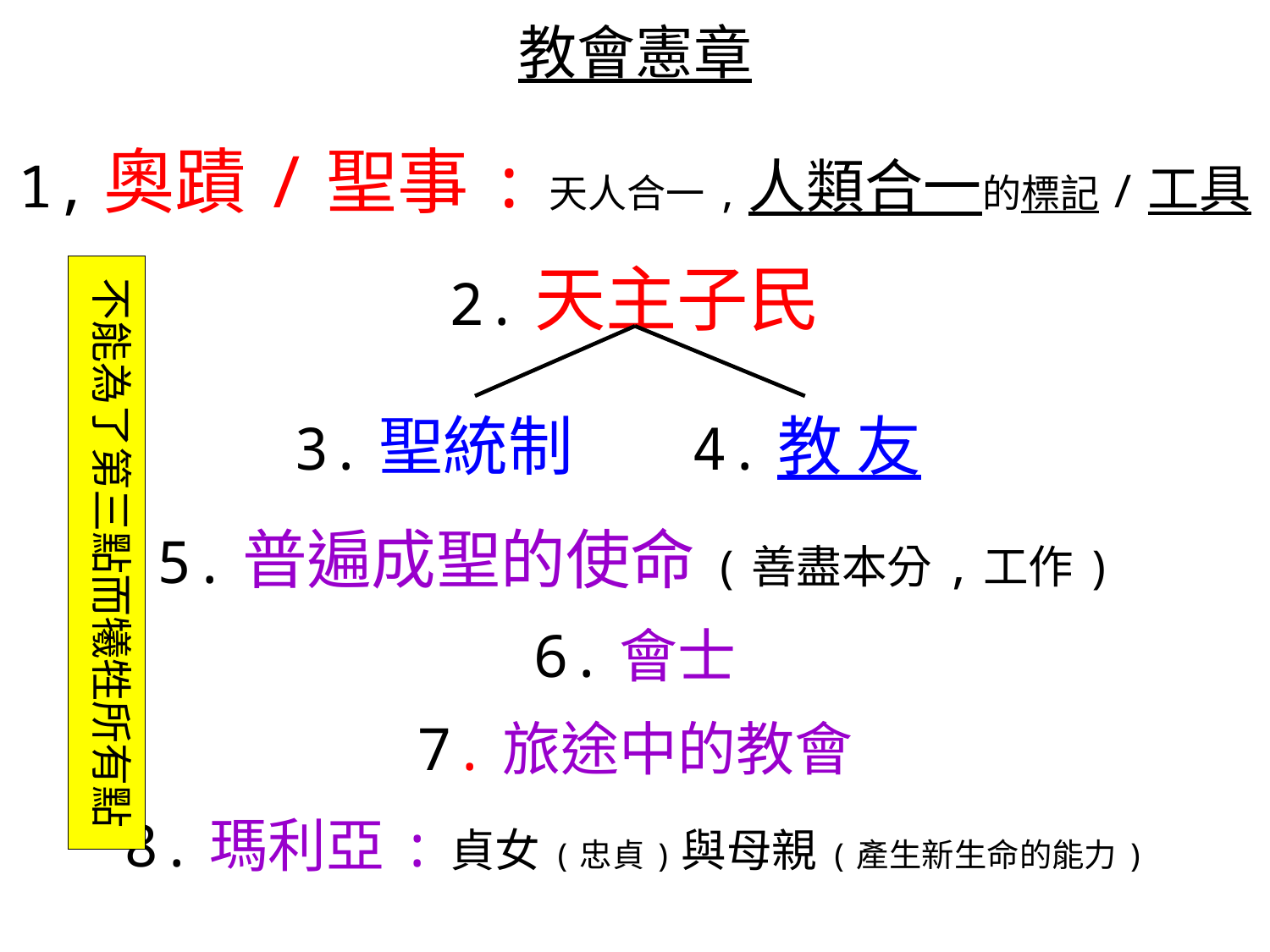

教會憲章
1,奧蹟/聖事:天人合一,人類合一的標記/工具
2.天主子民
        3.聖統制       4.教 友
5.普遍成聖的使命(善盡本分,工作)
6.會士
7.旅途中的教會
8.瑪利亞:貞女(忠貞)與母親(產生新生命的能力)
不能為了第三點而犧牲所有點